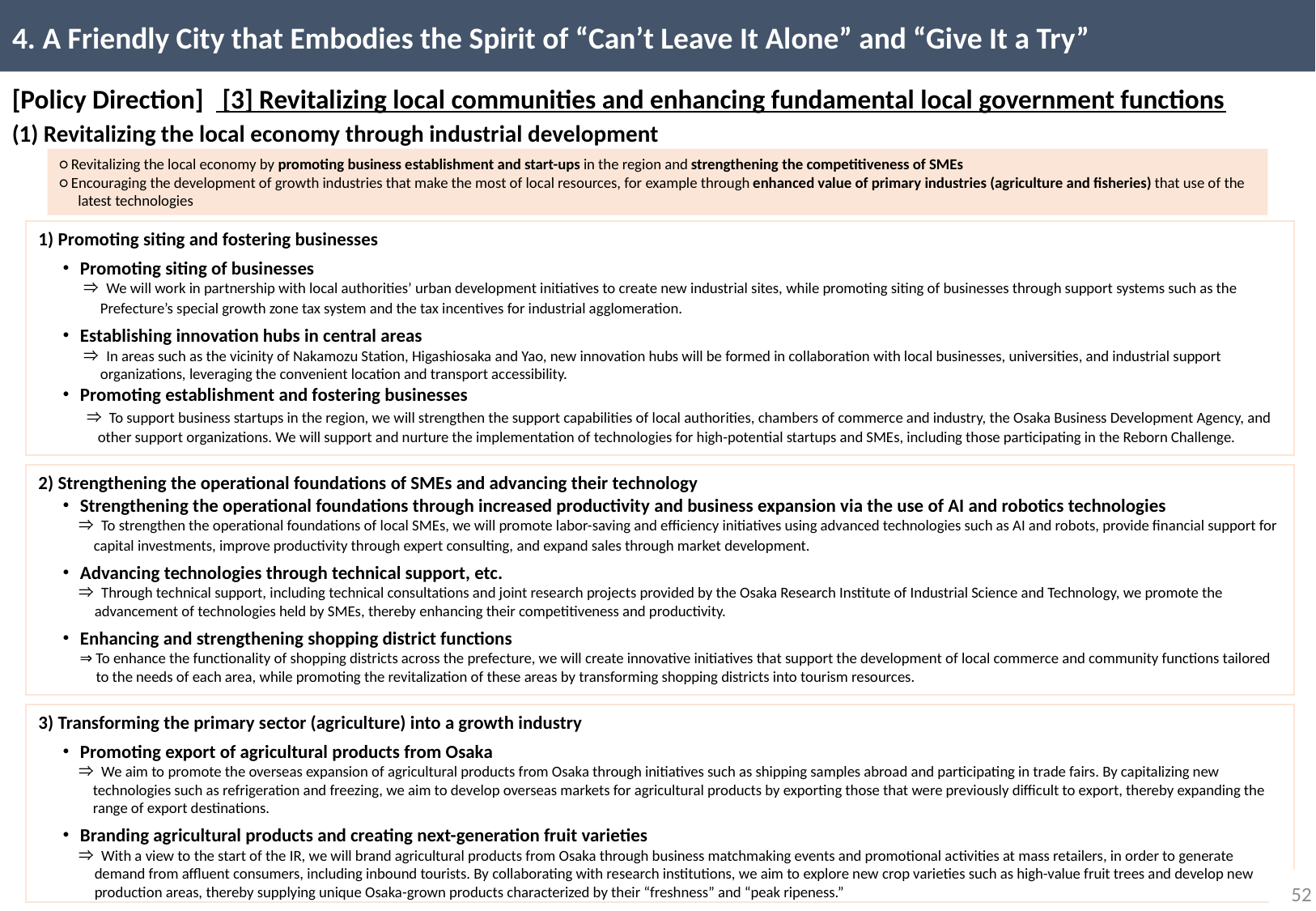

4. A Friendly City that Embodies the Spirit of “Can’t Leave It Alone” and “Give It a Try”
[Policy Direction]   [3] Revitalizing local communities and enhancing fundamental local government functions
(1) Revitalizing the local economy through industrial development
○ Revitalizing the local economy by promoting business establishment and start-ups in the region and strengthening the competitiveness of SMEs
○ Encouraging the development of growth industries that make the most of local resources, for example through enhanced value of primary industries (agriculture and fisheries) that use of the latest technologies
1) Promoting siting and fostering businesses
　・Promoting siting of businesses
　　　⇒ We will work in partnership with local authorities’ urban development initiatives to create new industrial sites, while promoting siting of businesses through support systems such as the Prefecture’s special growth zone tax system and the tax incentives for industrial agglomeration.
　・Establishing innovation hubs in central areas
　　　⇒ In areas such as the vicinity of Nakamozu Station, Higashiosaka and Yao, new innovation hubs will be formed in collaboration with local businesses, universities, and industrial support organizations, leveraging the convenient location and transport accessibility.
　・Promoting establishment and fostering businesses
 　     ⇒ To support business startups in the region, we will strengthen the support capabilities of local authorities, chambers of commerce and industry, the Osaka Business Development Agency, and other support organizations. We will support and nurture the implementation of technologies for high-potential startups and SMEs, including those participating in the Reborn Challenge.
2) Strengthening the operational foundations of SMEs and advancing their technology
　・Strengthening the operational foundations through increased productivity and business expansion via the use of AI and robotics technologies
　　   ⇒ To strengthen the operational foundations of local SMEs, we will promote labor-saving and efficiency initiatives using advanced technologies such as AI and robots, provide financial support for capital investments, improve productivity through expert consulting, and expand sales through market development.
　・Advancing technologies through technical support, etc.
　　   ⇒ Through technical support, including technical consultations and joint research projects provided by the Osaka Research Institute of Industrial Science and Technology, we promote the advancement of technologies held by SMEs, thereby enhancing their competitiveness and productivity.
　・Enhancing and strengthening shopping district functions
            ⇒ To enhance the functionality of shopping districts across the prefecture, we will create innovative initiatives that support the development of local commerce and community functions tailored to the needs of each area, while promoting the revitalization of these areas by transforming shopping districts into tourism resources.

3) Transforming the primary sector (agriculture) into a growth industry
　・Promoting export of agricultural products from Osaka
　　   ⇒ We aim to promote the overseas expansion of agricultural products from Osaka through initiatives such as shipping samples abroad and participating in trade fairs. By capitalizing new technologies such as refrigeration and freezing, we aim to develop overseas markets for agricultural products by exporting those that were previously difficult to export, thereby expanding the range of export destinations.
　・Branding agricultural products and creating next-generation fruit varieties
　　   ⇒ With a view to the start of the IR, we will brand agricultural products from Osaka through business matchmaking events and promotional activities at mass retailers, in order to generate demand from affluent consumers, including inbound tourists. By collaborating with research institutions, we aim to explore new crop varieties such as high-value fruit trees and develop new production areas, thereby supplying unique Osaka-grown products characterized by their “freshness” and “peak ripeness.”

52